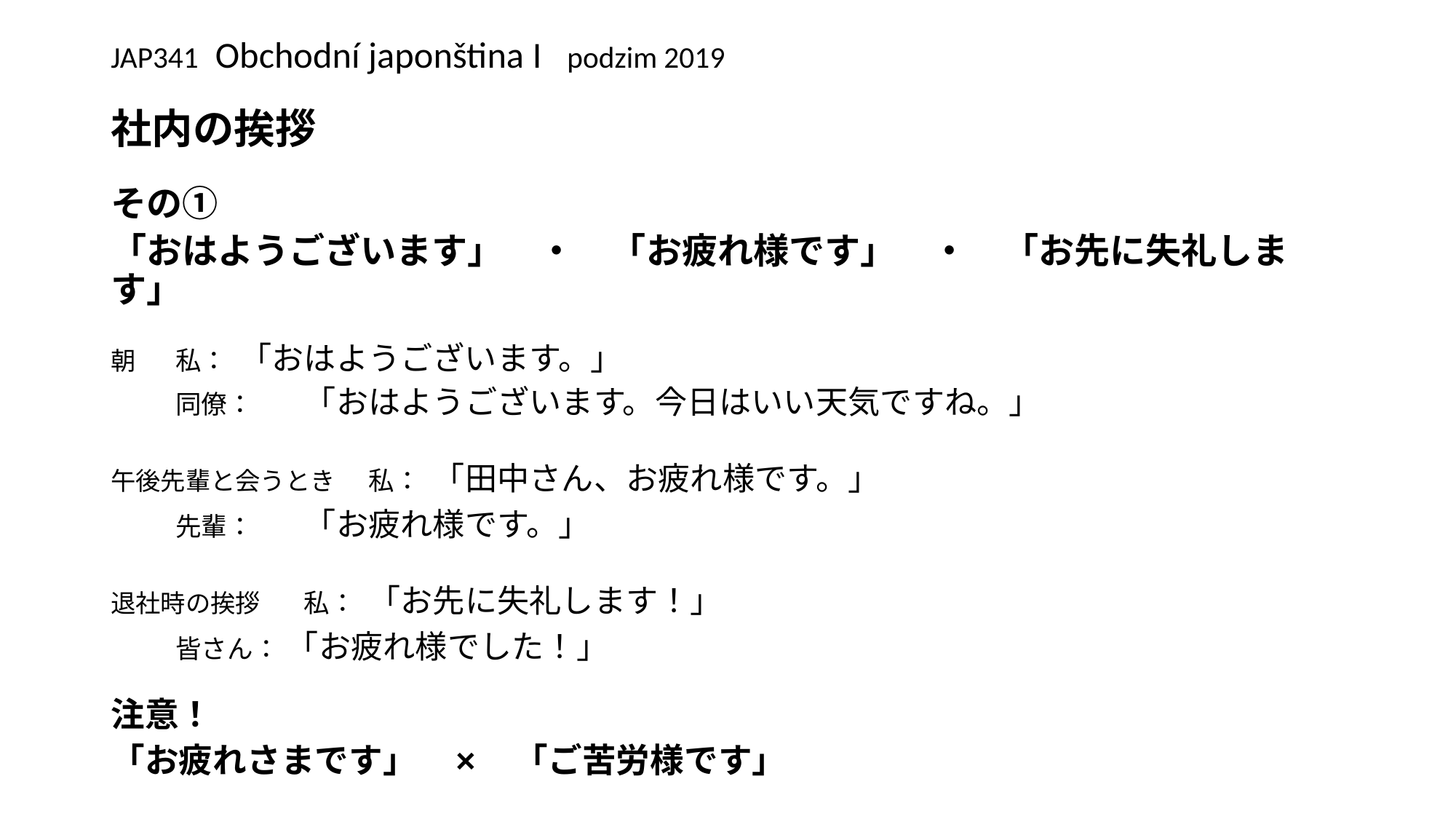

# JAP341  Obchodní japonština I   podzim 2019
社内の挨拶

その①
「おはようございます」　・　「お疲れ様です」　・　「お先に失礼します」

朝		私： 	「おはようございます。」
		同僚：	「おはようございます。今日はいい天気ですね。」

午後先輩と会うとき	私： 	「田中さん、お疲れ様です。」
		先輩：	「お疲れ様です。」

退社時の挨拶	私： 	「お先に失礼します！」
		皆さん： 「お疲れ様でした！」

注意！
「お疲れさまです」　×　「ご苦労様です」